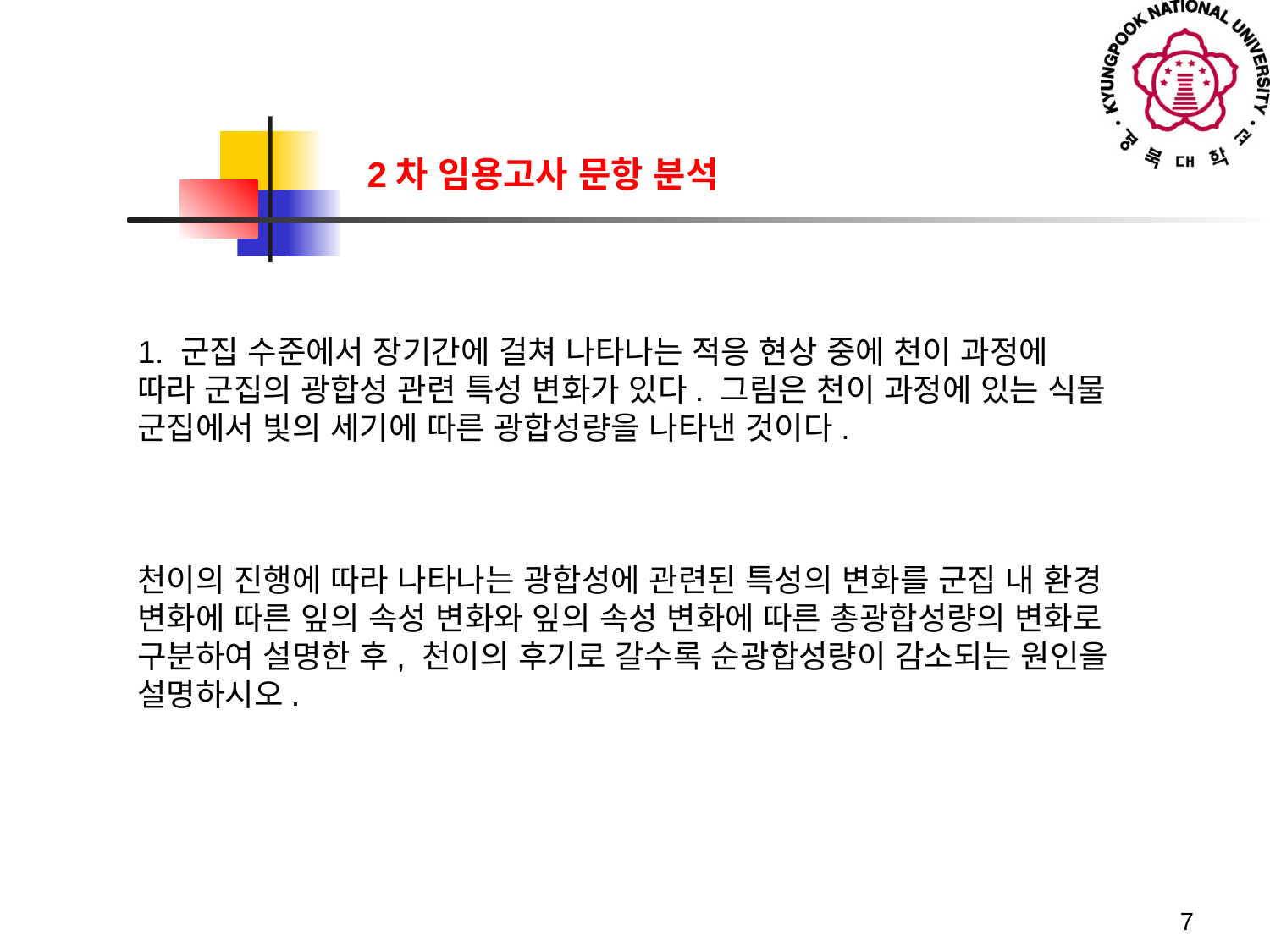

2차 임용고사 문항 분석
1. 군집 수준에서 장기간에 걸쳐 나타나는 적응 현상 중에 천이 과정에 따라 군집의 광합성 관련 특성 변화가 있다. 그림은 천이 과정에 있는 식물 군집에서 빛의 세기에 따른 광합성량을 나타낸 것이다.

천이의 진행에 따라 나타나는 광합성에 관련된 특성의 변화를 군집 내 환경 변화에 따른 잎의 속성 변화와 잎의 속성 변화에 따른 총광합성량의 변화로 구분하여 설명한 후, 천이의 후기로 갈수록 순광합성량이 감소되는 원인을 설명하시오.
7